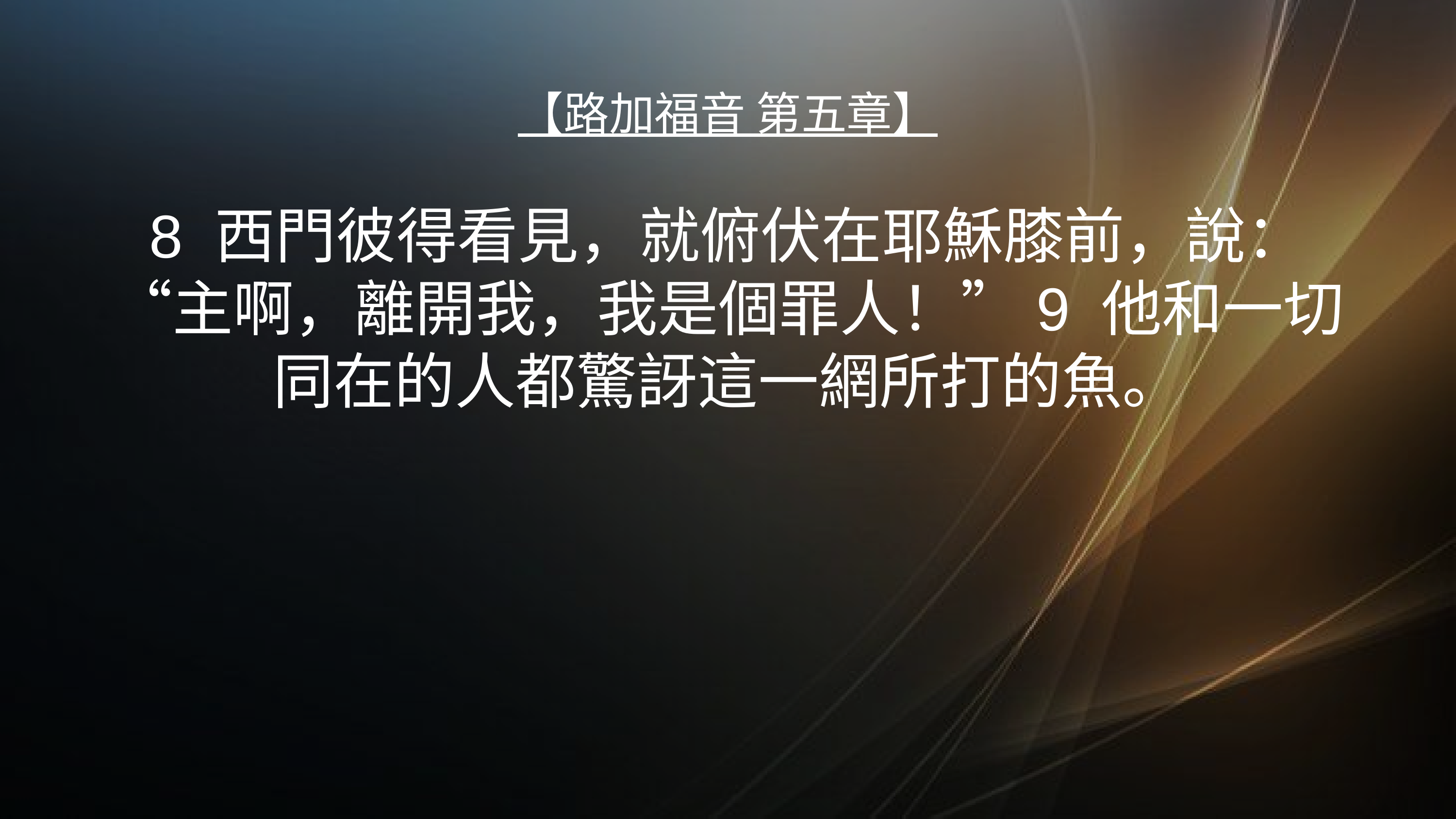

# 【路加福音 第五章】
8 西門彼得看見，就俯伏在耶穌膝前，說：“主啊，離開我，我是個罪人！”9 他和一切同在的人都驚訝這一網所打的魚。